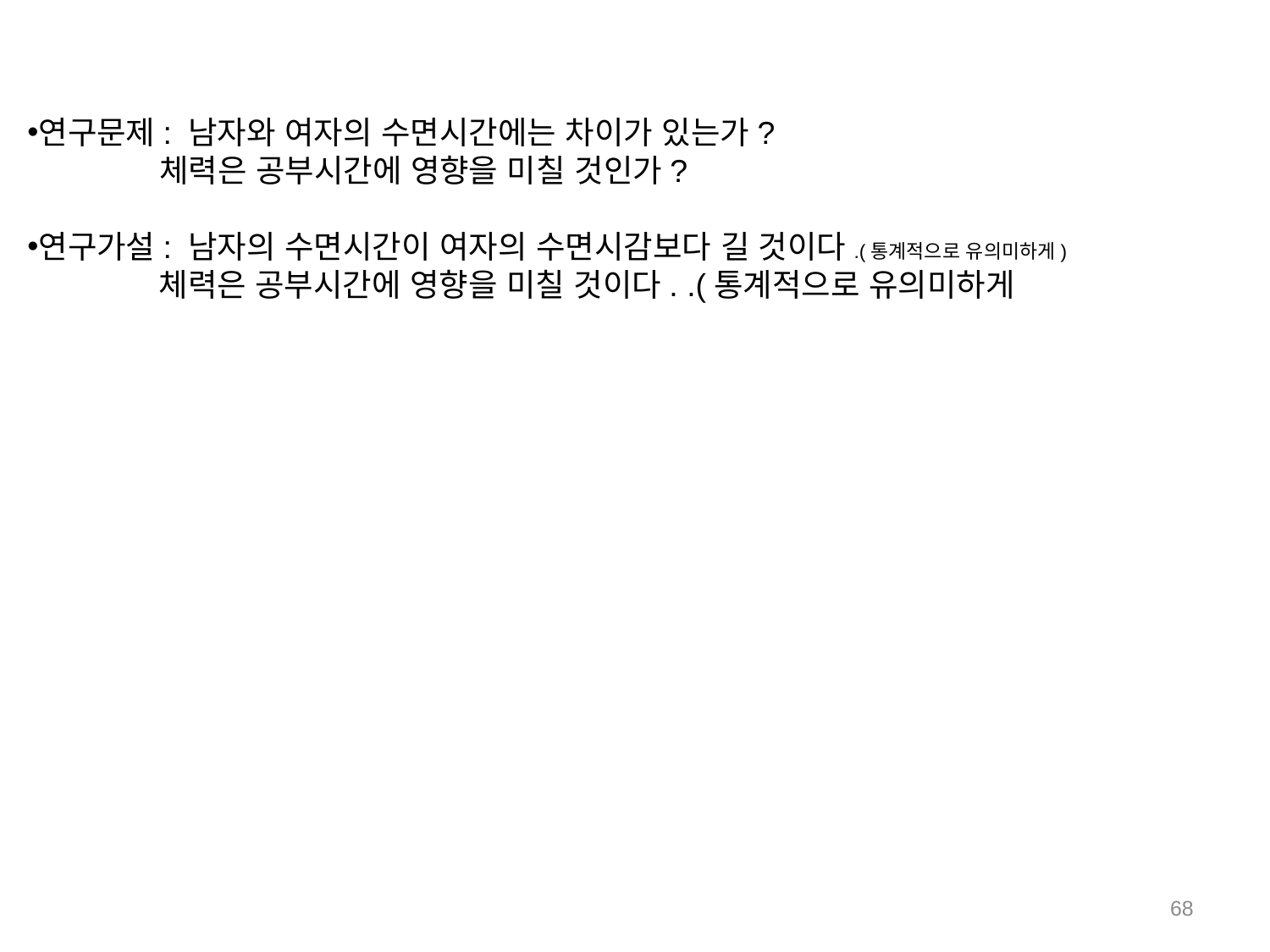

연구문제: 남자와 여자의 수면시간에는 차이가 있는가?
              체력은 공부시간에 영향을 미칠 것인가?

연구가설: 남자의 수면시간이 여자의 수면시감보다 길 것이다.(통계적으로 유의미하게)
                       체력은 공부시간에 영향을 미칠 것이다. .(통계적으로 유의미하게
68